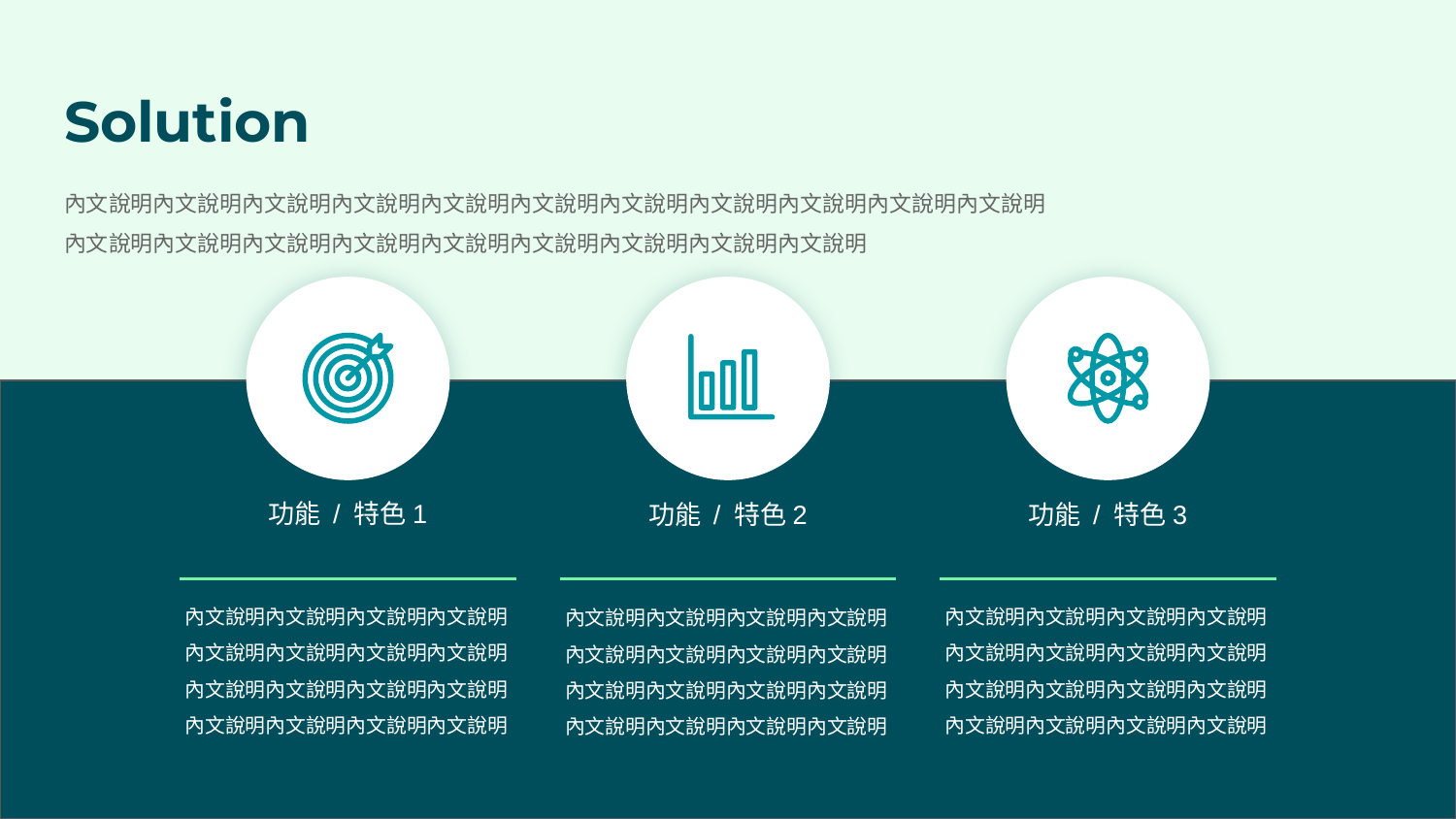

# Solution
內文說明內文說明內文說明內文說明內文說明內文說明內文說明內文說明內文說明內文說明內文說明內文說明內文說明內文說明內文說明內文說明內文說明內文說明內文說明內文說明

功能 / 特色1
功能 / 特色2
功能 / 特色3
內文說明內文說明內文說明內文說明內文說明內文說明內文說明內文說明內文說明內文說明內文說明內文說明內文說明內文說明內文說明內文說明
內文說明內文說明內文說明內文說明內文說明內文說明內文說明內文說明內文說明內文說明內文說明內文說明內文說明內文說明內文說明內文說明
內文說明內文說明內文說明內文說明內文說明內文說明內文說明內文說明內文說明內文說明內文說明內文說明內文說明內文說明內文說明內文說明